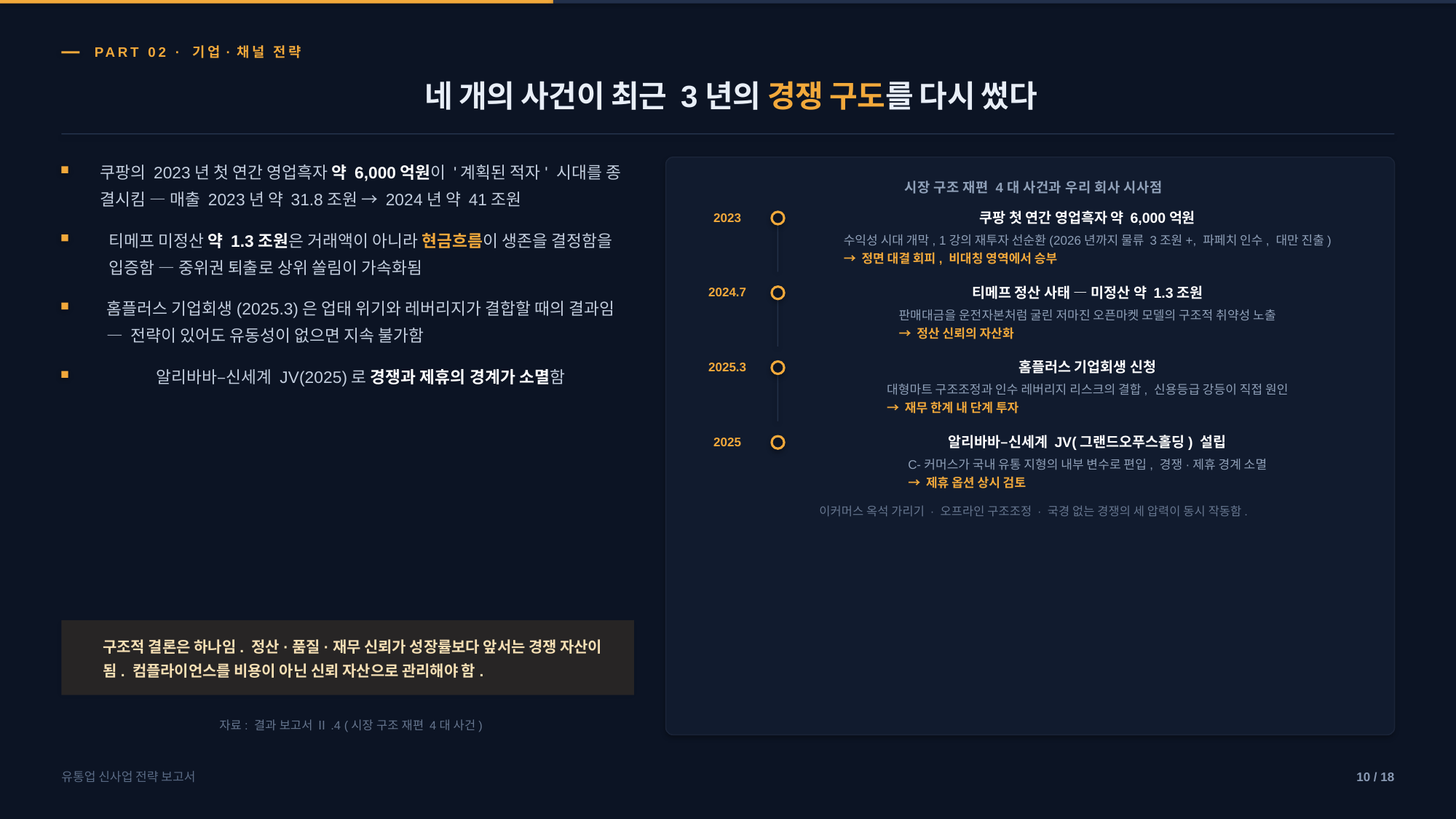

PART 02 · 기업·채널 전략

네 개의 사건이 최근 3년의 경쟁 구도를 다시 썼다

쿠팡의 2023년 첫 연간 영업흑자 약 6,000억원이 '계획된 적자' 시대를 종
결시킴 — 매출 2023년 약 31.8조원 → 2024년 약 41조원

시장 구조 재편 4대 사건과 우리 회사 시사점
쿠팡 첫 연간 영업흑자 약 6,000억원
2023

티메프 미정산 약 1.3조원은 거래액이 아니라 현금흐름이 생존을 결정함을
입증함 — 중위권 퇴출로 상위 쏠림이 가속화됨
수익성 시대 개막, 1강의 재투자 선순환(2026년까지 물류 3조원+, 파페치 인수, 대만 진출)
→ 정면 대결 회피, 비대칭 영역에서 승부

티메프 정산 사태 — 미정산 약 1.3조원
2024.7

홈플러스 기업회생(2025.3)은 업태 위기와 레버리지가 결합할 때의 결과임
— 전략이 있어도 유동성이 없으면 지속 불가함

판매대금을 운전자본처럼 굴린 저마진 오픈마켓 모델의 구조적 취약성 노출
→ 정산 신뢰의 자산화
홈플러스 기업회생 신청
2025.3
알리바바–신세계 JV(2025)로 경쟁과 제휴의 경계가 소멸함

대형마트 구조조정과 인수 레버리지 리스크의 결합, 신용등급 강등이 직접 원인
→ 재무 한계 내 단계 투자
알리바바–신세계 JV(그랜드오푸스홀딩) 설립
2025

C-커머스가 국내 유통 지형의 내부 변수로 편입, 경쟁·제휴 경계 소멸
→ 제휴 옵션 상시 검토
이커머스 옥석 가리기 · 오프라인 구조조정 · 국경 없는 경쟁의 세 압력이 동시 작동함.

구조적 결론은 하나임. 정산·품질·재무 신뢰가 성장률보다 앞서는 경쟁 자산이
됨. 컴플라이언스를 비용이 아닌 신뢰 자산으로 관리해야 함.
자료: 결과 보고서 Ⅱ.4 (시장 구조 재편 4대 사건)
유통업 신사업 전략 보고서
10 / 18